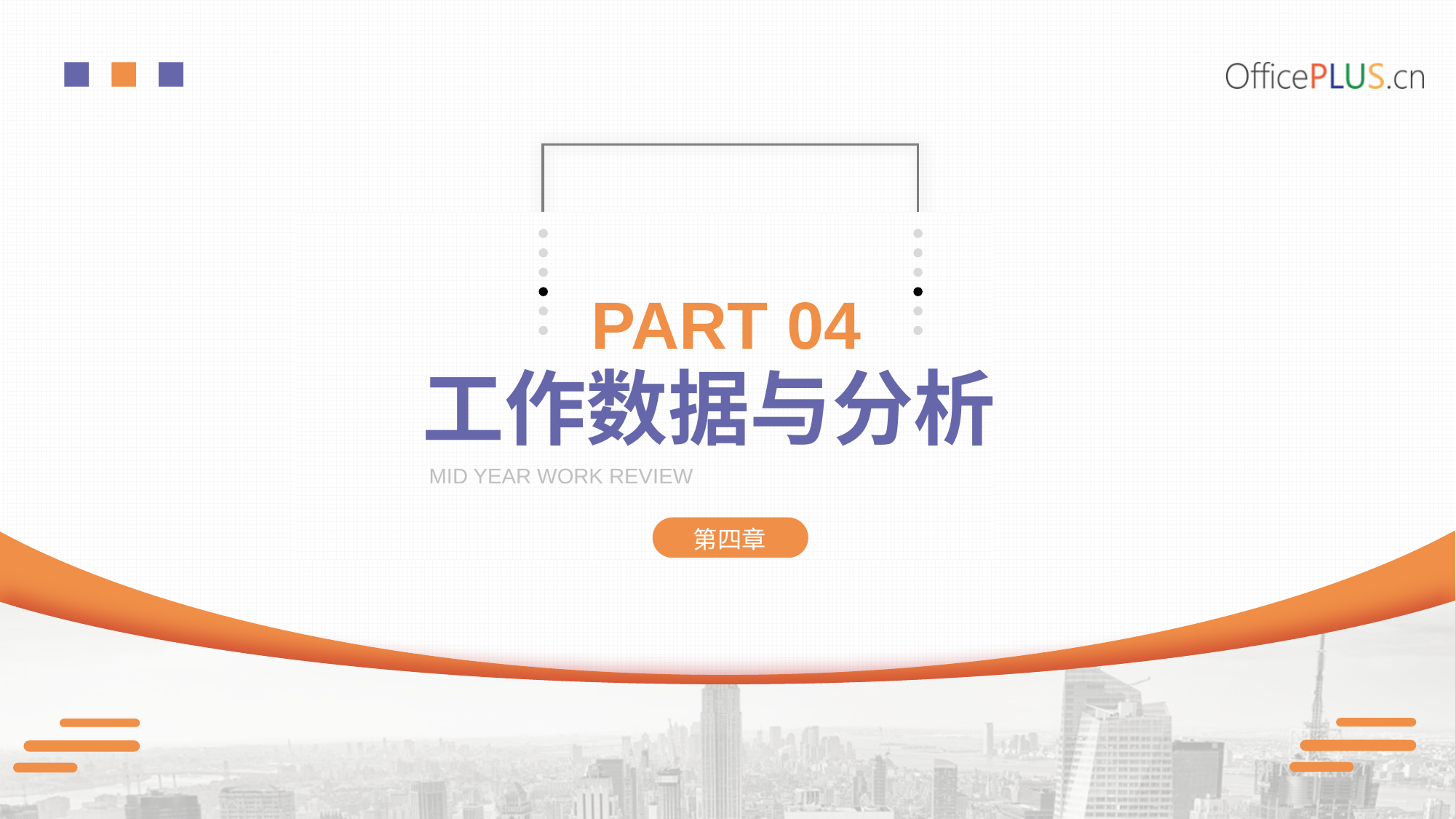

PART 04
工作数据与分析
MID YEAR WORK REVIEW

第四章